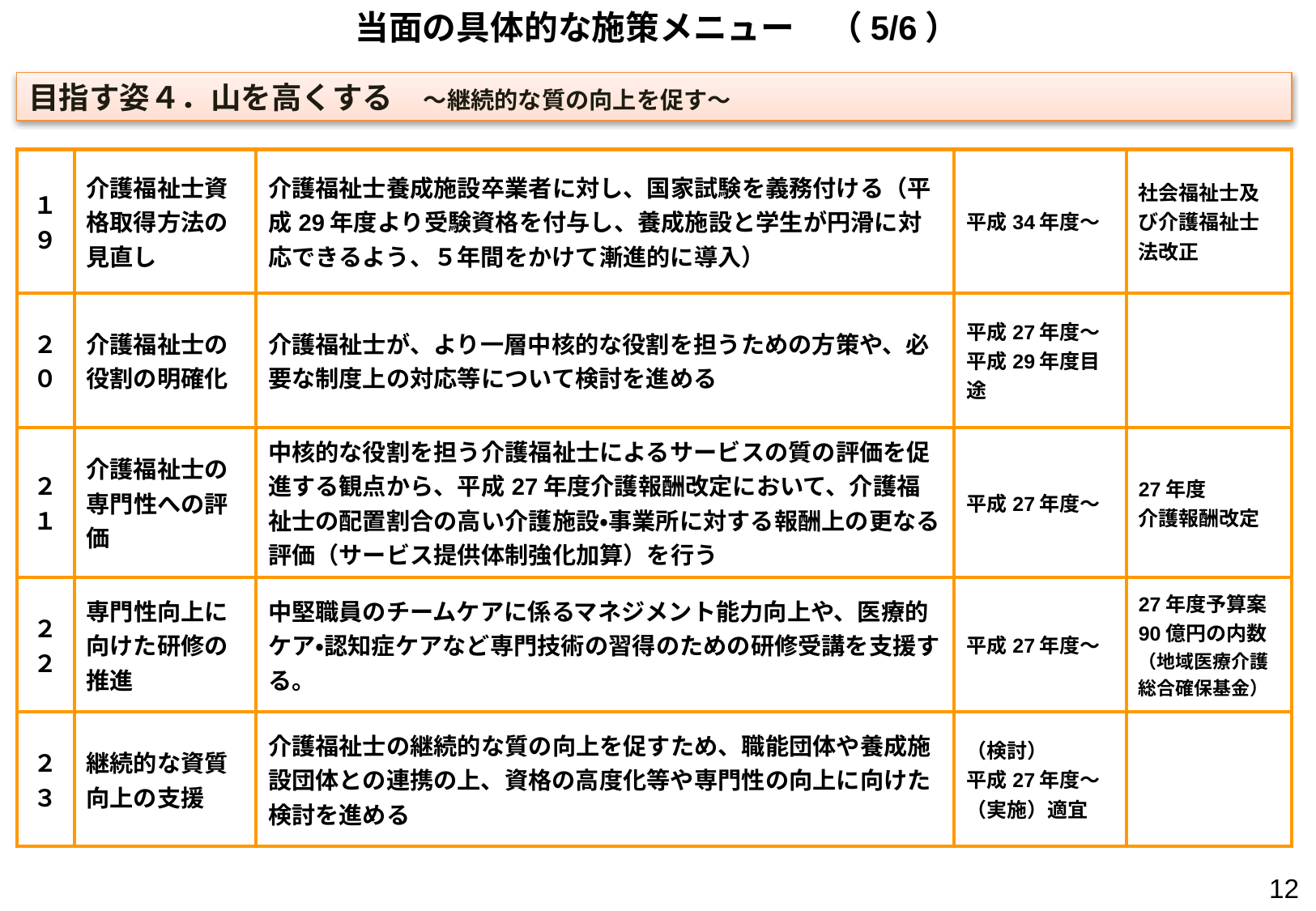

当面の具体的な施策メニュー　（5/6）
目指す姿４．山を高くする　～継続的な質の向上を促す～
| １９ | 介護福祉士資格取得方法の見直し | 介護福祉士養成施設卒業者に対し、国家試験を義務付ける（平成29年度より受験資格を付与し、養成施設と学生が円滑に対応できるよう、５年間をかけて漸進的に導入） | 平成34年度～ | 社会福祉士及び介護福祉士法改正 |
| --- | --- | --- | --- | --- |
| ２０ | 介護福祉士の役割の明確化 | 介護福祉士が、より一層中核的な役割を担うための方策や、必要な制度上の対応等について検討を進める | 平成27年度～ 平成29年度目途 |  |
| ２１ | 介護福祉士の専門性への評価 | 中核的な役割を担う介護福祉士によるサービスの質の評価を促進する観点から、平成27年度介護報酬改定において、介護福祉士の配置割合の高い介護施設・事業所に対する報酬上の更なる評価（サービス提供体制強化加算）を行う | 平成27年度～ | 27年度 介護報酬改定 |
| ２２ | 専門性向上に向けた研修の推進 | 中堅職員のチームケアに係るマネジメント能力向上や、医療的ケア・認知症ケアなど専門技術の習得のための研修受講を支援する。 | 平成27年度～ | 27年度予算案90億円の内数 （地域医療介護総合確保基金） |
| ２３ | 継続的な資質向上の支援 | 介護福祉士の継続的な質の向上を促すため、職能団体や養成施設団体との連携の上、資格の高度化等や専門性の向上に向けた検討を進める | （検討） 平成27年度～ （実施）適宜 |  |
12